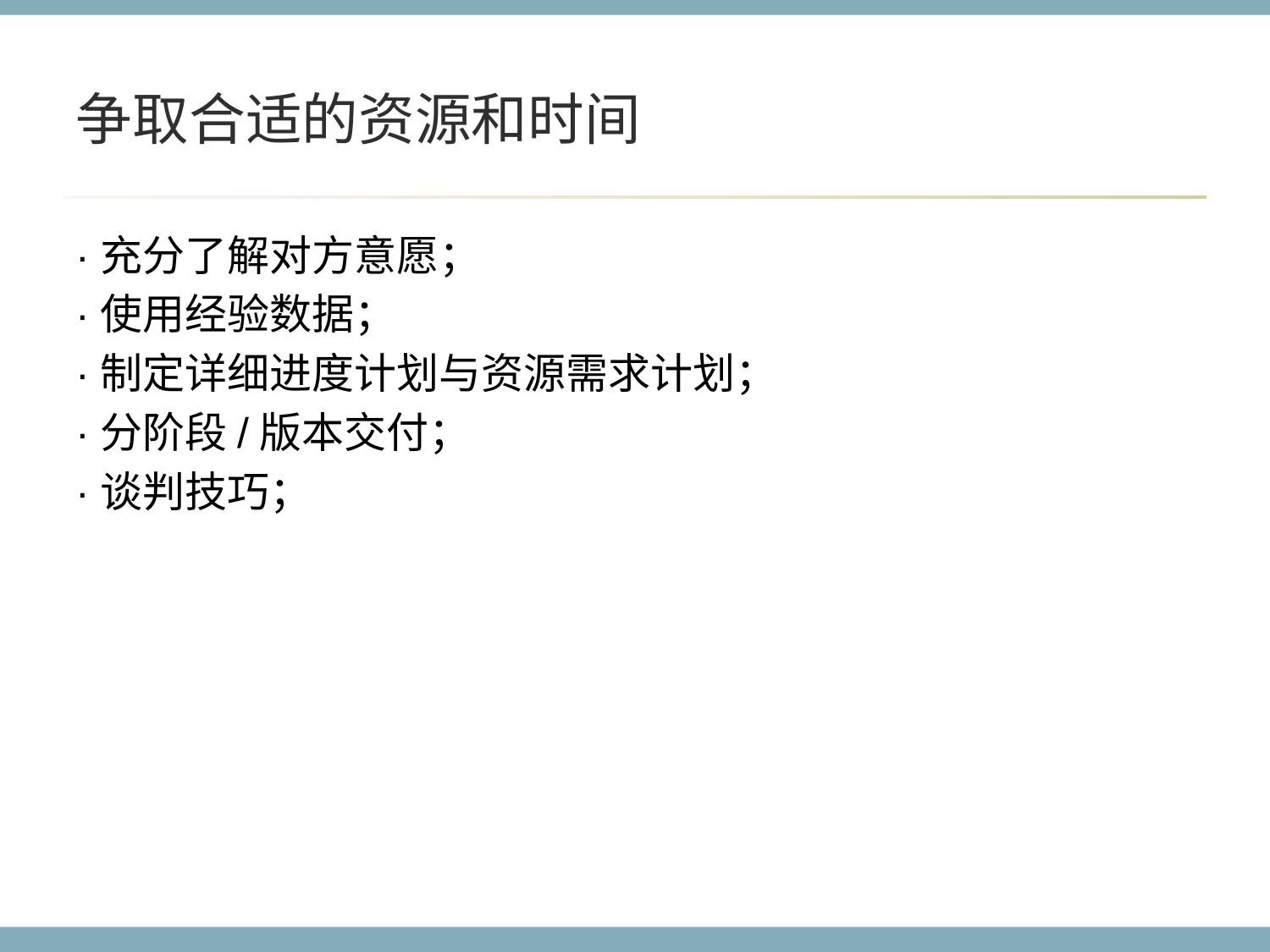

# 争取合适的资源和时间
·充分了解对方意愿；
·使用经验数据；
·制定详细进度计划与资源需求计划；
·分阶段/版本交付；
·谈判技巧；